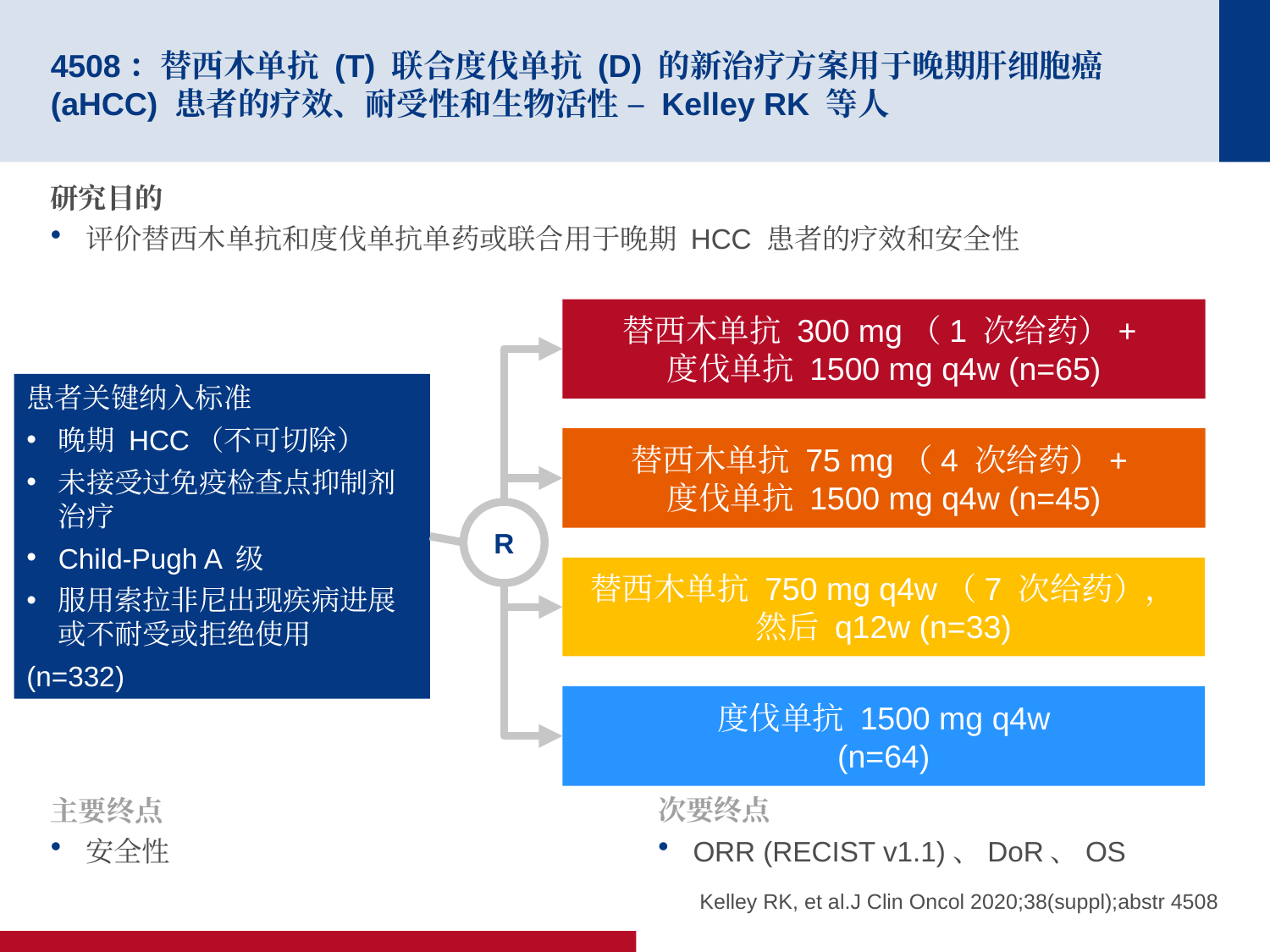

# 4508：替西木单抗 (T) 联合度伐单抗 (D) 的新治疗方案用于晚期肝细胞癌 (aHCC) 患者的疗效、耐受性和生物活性 – Kelley RK 等人
研究目的
评价替西木单抗和度伐单抗单药或联合用于晚期 HCC 患者的疗效和安全性
替西木单抗 300 mg（1 次给药）+
度伐单抗 1500 mg q4w (n=65)
患者关键纳入标准
晚期 HCC（不可切除）
未接受过免疫检查点抑制剂治疗
Child-Pugh A 级
服用索拉非尼出现疾病进展或不耐受或拒绝使用
(n=332)
替西木单抗 75 mg（4 次给药）+
度伐单抗 1500 mg q4w (n=45)
R
替西木单抗 750 mg q4w（7 次给药），
然后 q12w (n=33)
度伐单抗 1500 mg q4w
(n=64)
主要终点
安全性

次要终点
ORR (RECIST v1.1)、DoR、OS
Kelley RK, et al.J Clin Oncol 2020;38(suppl);abstr 4508